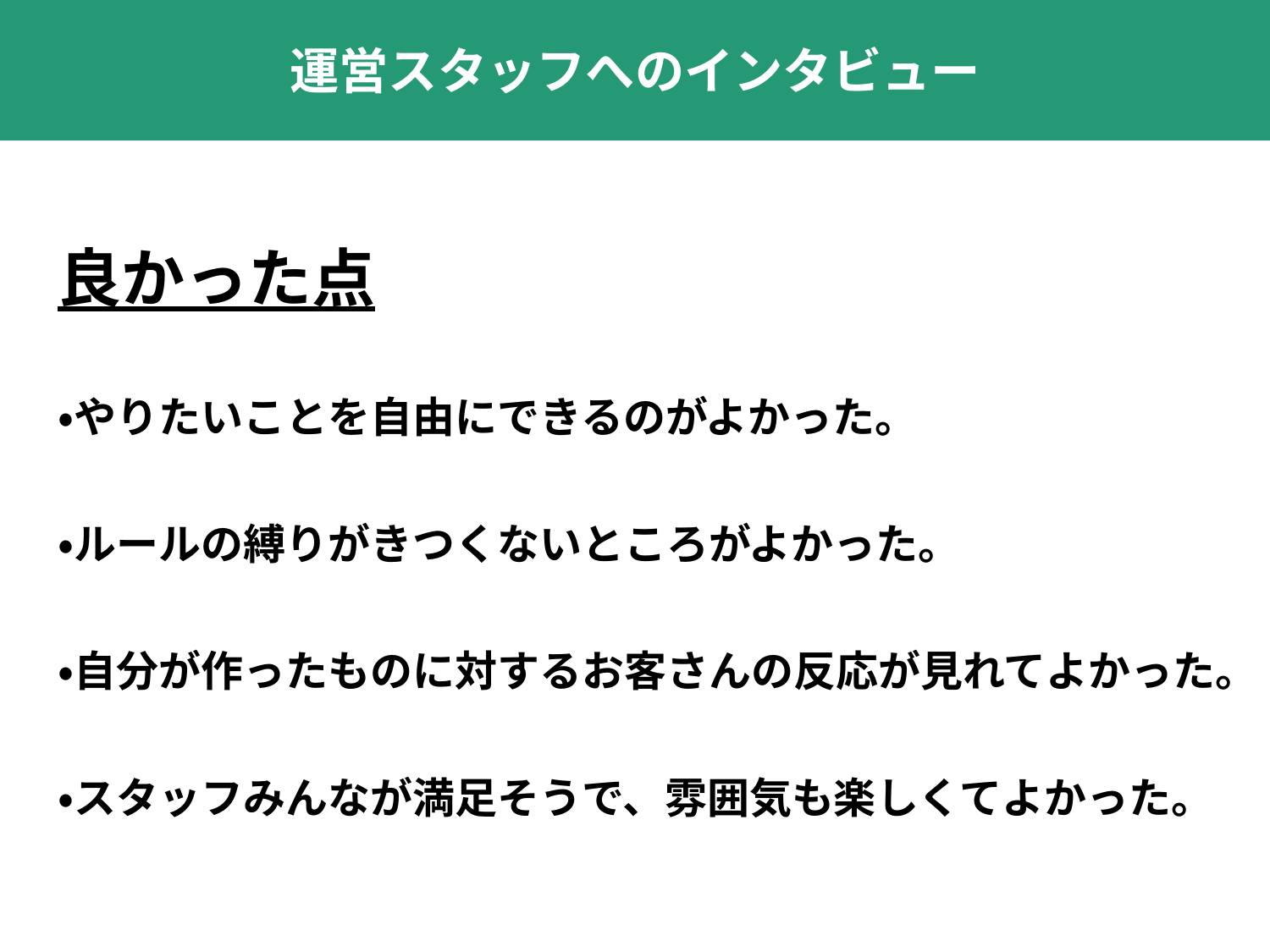

運営スタッフへのインタビュー
良かった点
・やりたいことを自由にできるのがよかった。
・ルールの縛りがきつくないところがよかった。
・自分が作ったものに対するお客さんの反応が見れてよかった。
・スタッフみんなが満足そうで、雰囲気も楽しくてよかった。